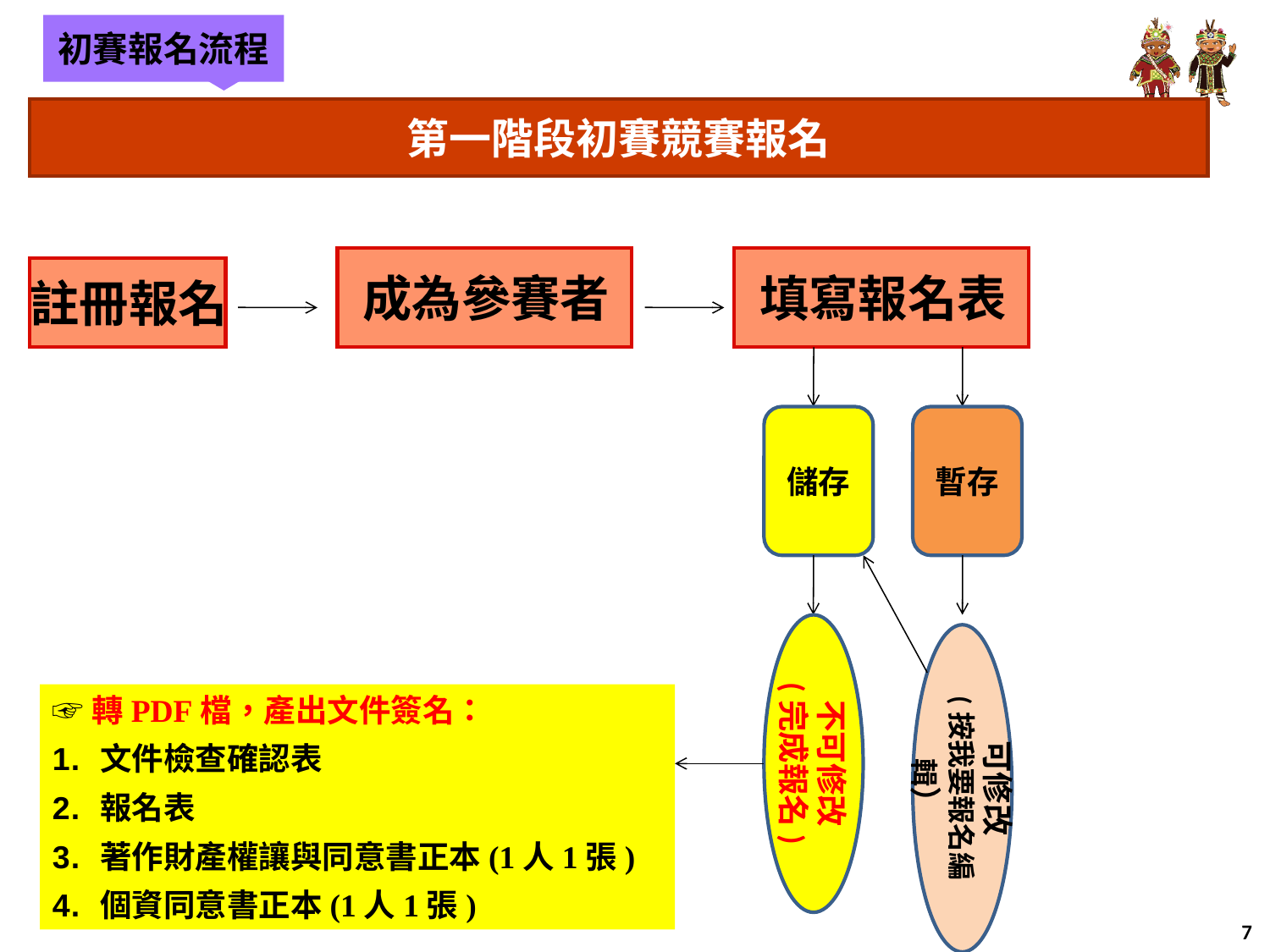

初賽報名流程

第一階段初賽競賽報名

成為參賽者

填寫報名表

註冊報名
儲存
暫存
不可修改
(完成報名)
可修改
(按我要報名編輯）
☞轉PDF檔，產出文件簽名：
文件檢查確認表
報名表
著作財產權讓與同意書正本(1人1張)
個資同意書正本(1人1張)
7